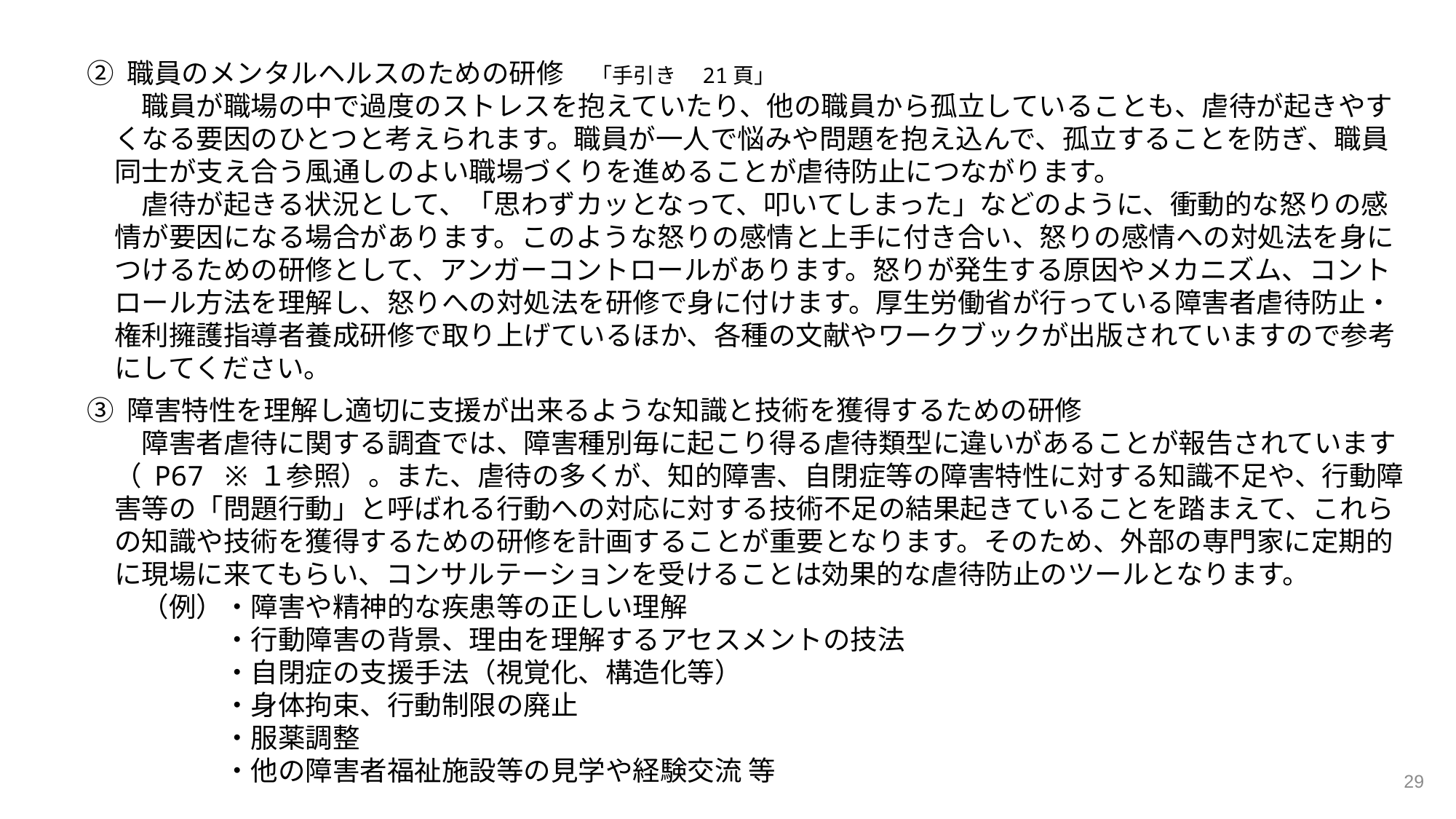

② 職員のメンタルヘルスのための研修　「手引き　21頁」
　　職員が職場の中で過度のストレスを抱えていたり、他の職員から孤立していることも、虐待が起きやす
　くなる要因のひとつと考えられます。職員が一人で悩みや問題を抱え込んで、孤立することを防ぎ、職員
　同士が支え合う風通しのよい職場づくりを進めることが虐待防止につながります。
　　虐待が起きる状況として、「思わずカッとなって、叩いてしまった」などのように、衝動的な怒りの感
　情が要因になる場合があります。このような怒りの感情と上手に付き合い、怒りの感情への対処法を身に
　つけるための研修として、アンガーコントロールがあります。怒りが発生する原因やメカニズム、コント
　ロール方法を理解し、怒りへの対処法を研修で身に付けます。厚生労働省が行っている障害者虐待防止・
　権利擁護指導者養成研修で取り上げているほか、各種の文献やワークブックが出版されていますので参考
　にしてください。

③ 障害特性を理解し適切に支援が出来るような知識と技術を獲得するための研修
　　障害者虐待に関する調査では、障害種別毎に起こり得る虐待類型に違いがあることが報告されています
　（ P67 ※１参照）。また、虐待の多くが、知的障害、自閉症等の障害特性に対する知識不足や、行動障
　害等の「問題行動」と呼ばれる行動への対応に対する技術不足の結果起きていることを踏まえて、これら
　の知識や技術を獲得するための研修を計画することが重要となります。そのため、外部の専門家に定期的
　に現場に来てもらい、コンサルテーションを受けることは効果的な虐待防止のツールとなります。
　　（例）・障害や精神的な疾患等の正しい理解
　　　　　・行動障害の背景、理由を理解するアセスメントの技法
　　　　　・自閉症の支援手法（視覚化、構造化等）
　　　　　・身体拘束、行動制限の廃止
　　　　　・服薬調整
　　　　　・他の障害者福祉施設等の見学や経験交流 等
29